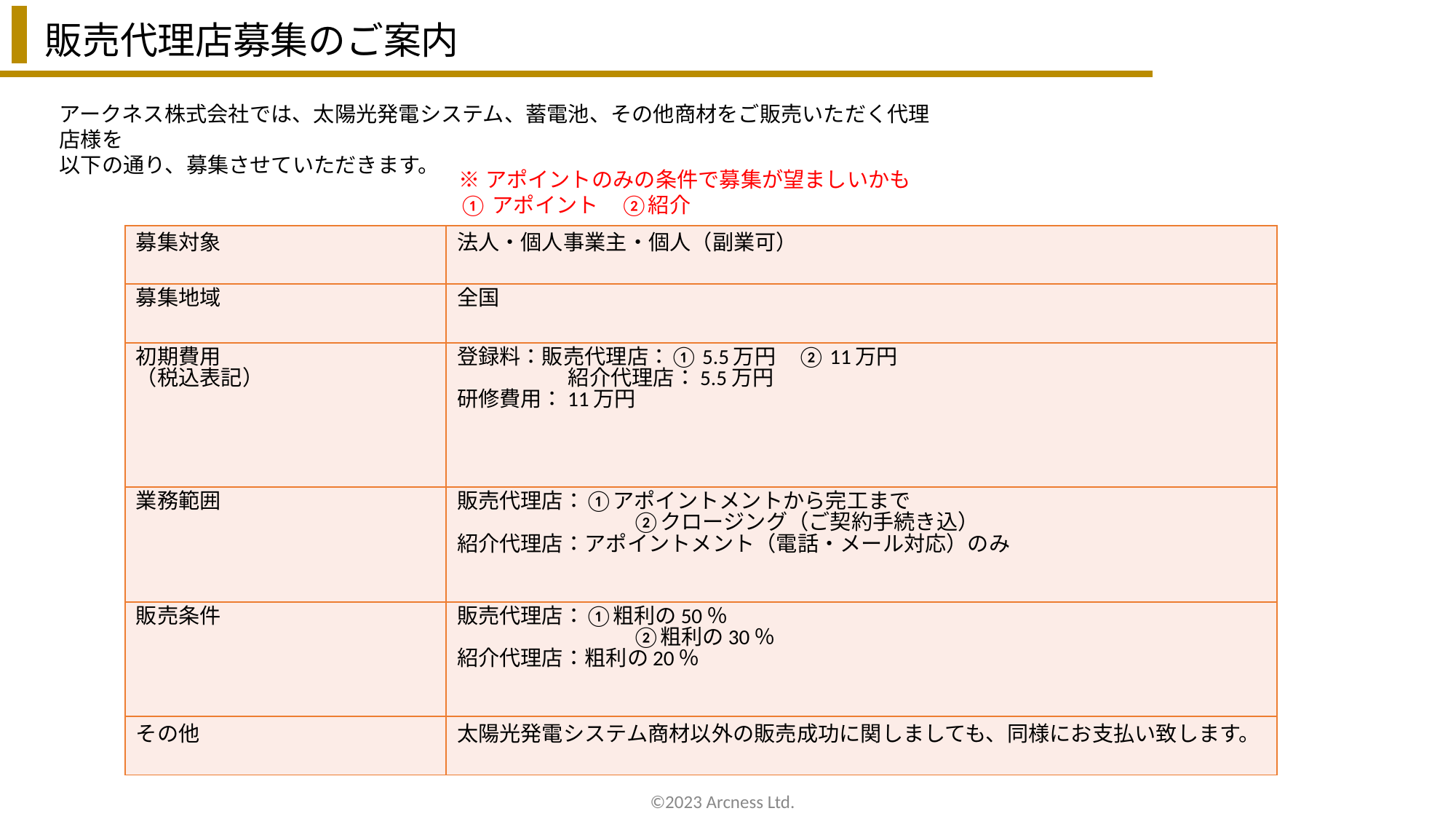

販売代理店募集のご案内

アークネス株式会社では、太陽光発電システム、蓄電池、その他商材をご販売いただく代理店様を
以下の通り、募集させていただきます。
※アポイントのみの条件で募集が望ましいかも
①アポイント　②紹介
| 募集対象 | 法人・個人事業主・個人（副業可） |
| --- | --- |
| 募集地域 | 全国 |
| 初期費用 （税込表記） | 登録料：販売代理店：①5.5万円　②11万円 　　　　　 紹介代理店：5.5万円 研修費用：11万円 |
| 業務範囲 | 販売代理店：①アポイントメントから完工まで　 　　　　　　　　 ②クロージング（ご契約手続き込） 紹介代理店：アポイントメント（電話・メール対応）のみ |
| 販売条件 | 販売代理店：①粗利の50％　 　　　　　　　　 ②粗利の30％ 紹介代理店：粗利の20％ |
| その他 | 太陽光発電システム商材以外の販売成功に関しましても、同様にお支払い致します。 |
©2023 Arcness Ltd.